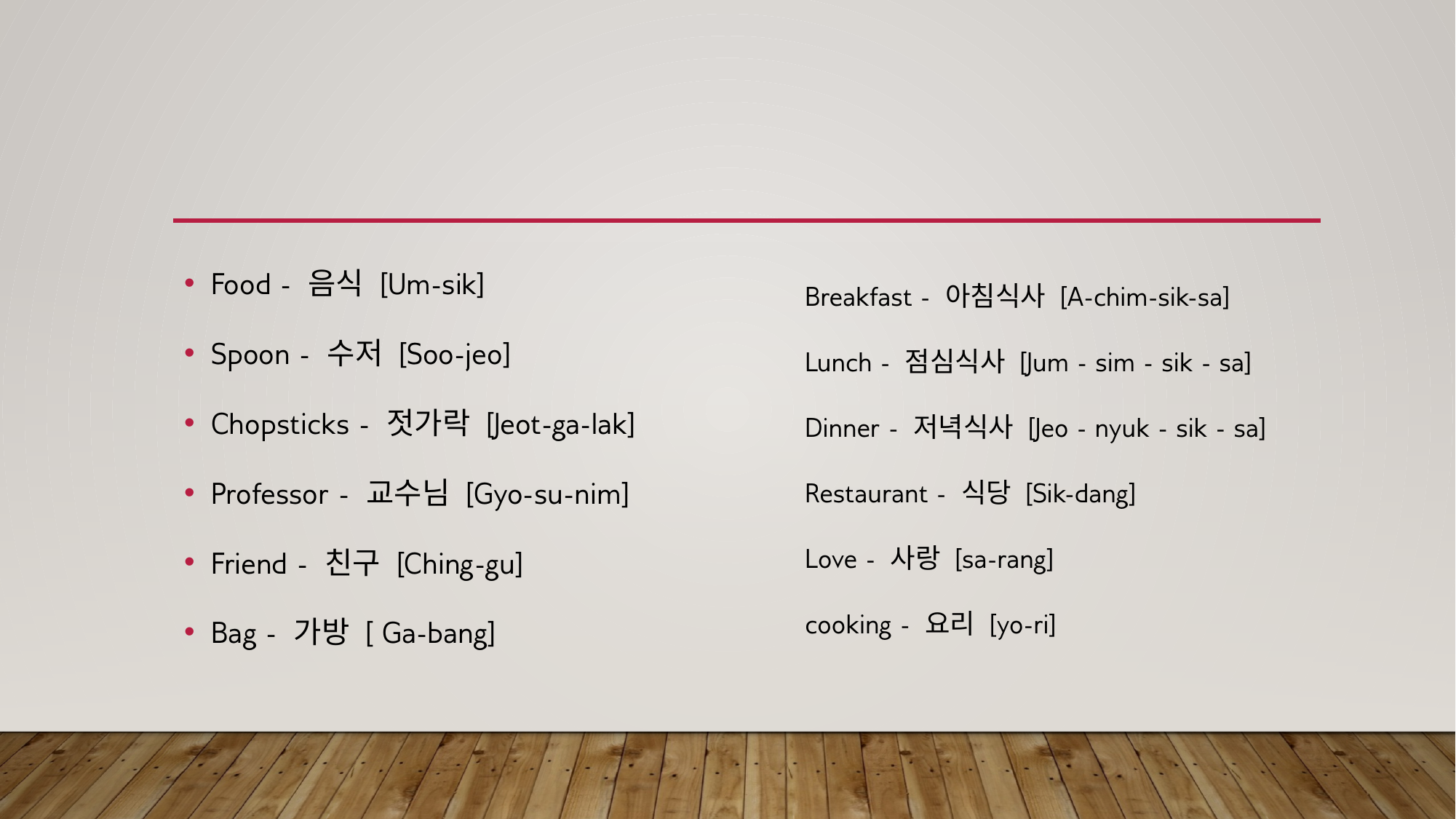

Food - 음식 [Um-sik]
Spoon - 수저 [Soo-jeo]
Chopsticks - 젓가락 [Jeot-ga-lak]
Professor - 교수님 [Gyo-su-nim]
Friend - 친구 [Ching-gu]
Bag - 가방 [ Ga-bang]

Breakfast - 아침식사 [A-chim-sik-sa]

Lunch - 점심식사 [Jum - sim - sik - sa]

Dinner - 저녁식사 [Jeo - nyuk - sik - sa]

Restaurant - 식당 [Sik-dang]

Love - 사랑 [sa-rang]

cooking - 요리 [yo-ri]